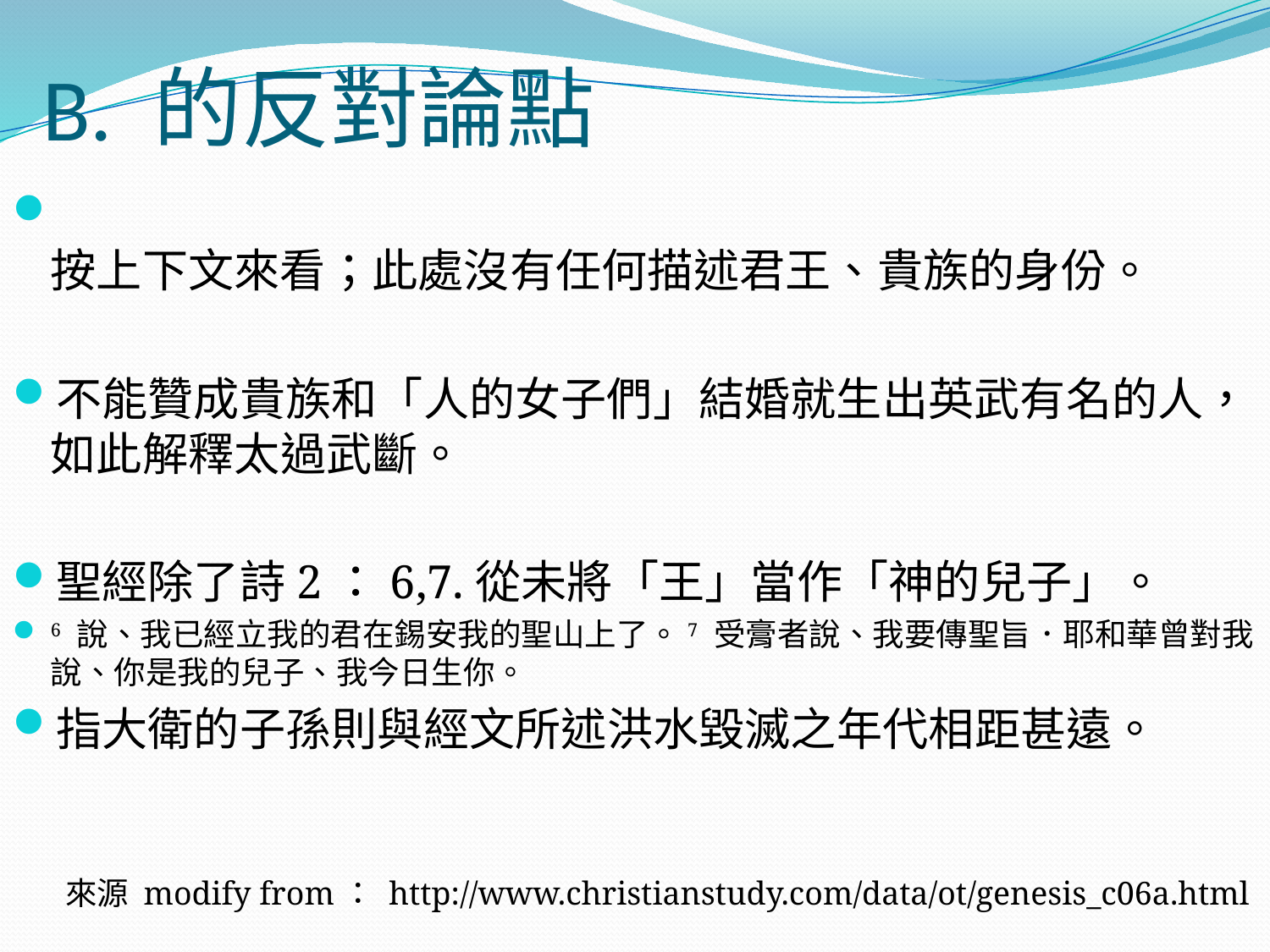

# B. 的反對論點
按上下文來看；此處沒有任何描述君王、貴族的身份。

不能贊成貴族和「人的女子們」結婚就生出英武有名的人，如此解釋太過武斷。

聖經除了詩2：6,7.從未將「王」當作「神的兒子」。
6 說、我已經立我的君在錫安我的聖山上了。7 受膏者說、我要傳聖旨．耶和華曾對我說、你是我的兒子、我今日生你。
指大衛的子孫則與經文所述洪水毀滅之年代相距甚遠。
來源 modify from： http://www.christianstudy.com/data/ot/genesis_c06a.html